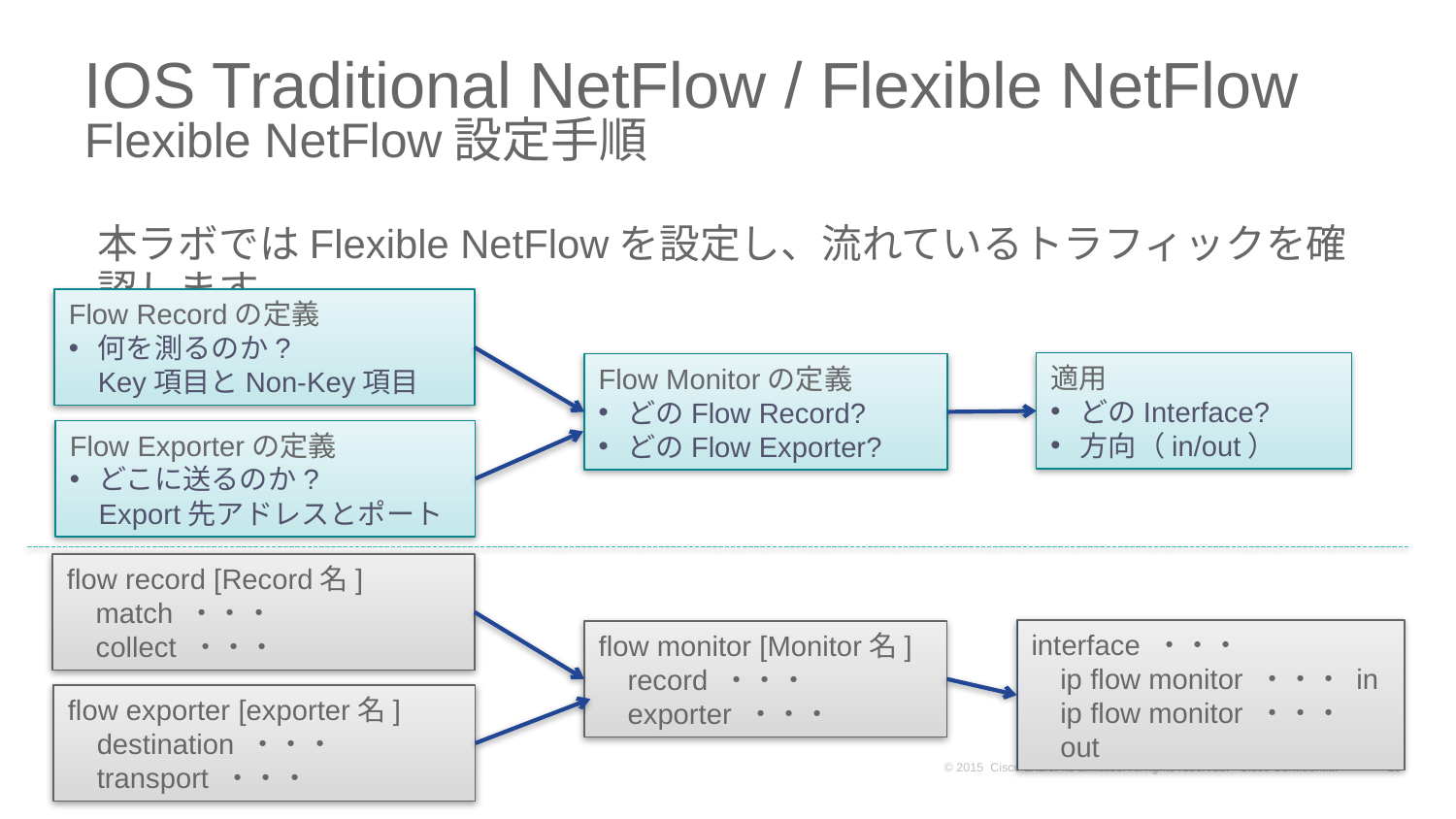

# IOS Traditional NetFlow / Flexible NetFlow Flexible NetFlow設定手順
本ラボではFlexible NetFlowを設定し、流れているトラフィックを確認します

Flow Recordの定義
何を測るのか?
Key項目とNon-Key項目
適用
どのInterface?
方向（in/out）
Flow Monitorの定義
どのFlow Record?
どのFlow Exporter?
Flow Exporterの定義
どこに送るのか?
Export先アドレスとポート
flow record [Record名]
match ・・・
collect ・・・
interface ・・・
ip flow monitor ・・・ in
ip flow monitor ・・・ out
flow monitor [Monitor名]
record ・・・
exporter ・・・
flow exporter [exporter名]
destination ・・・
transport ・・・